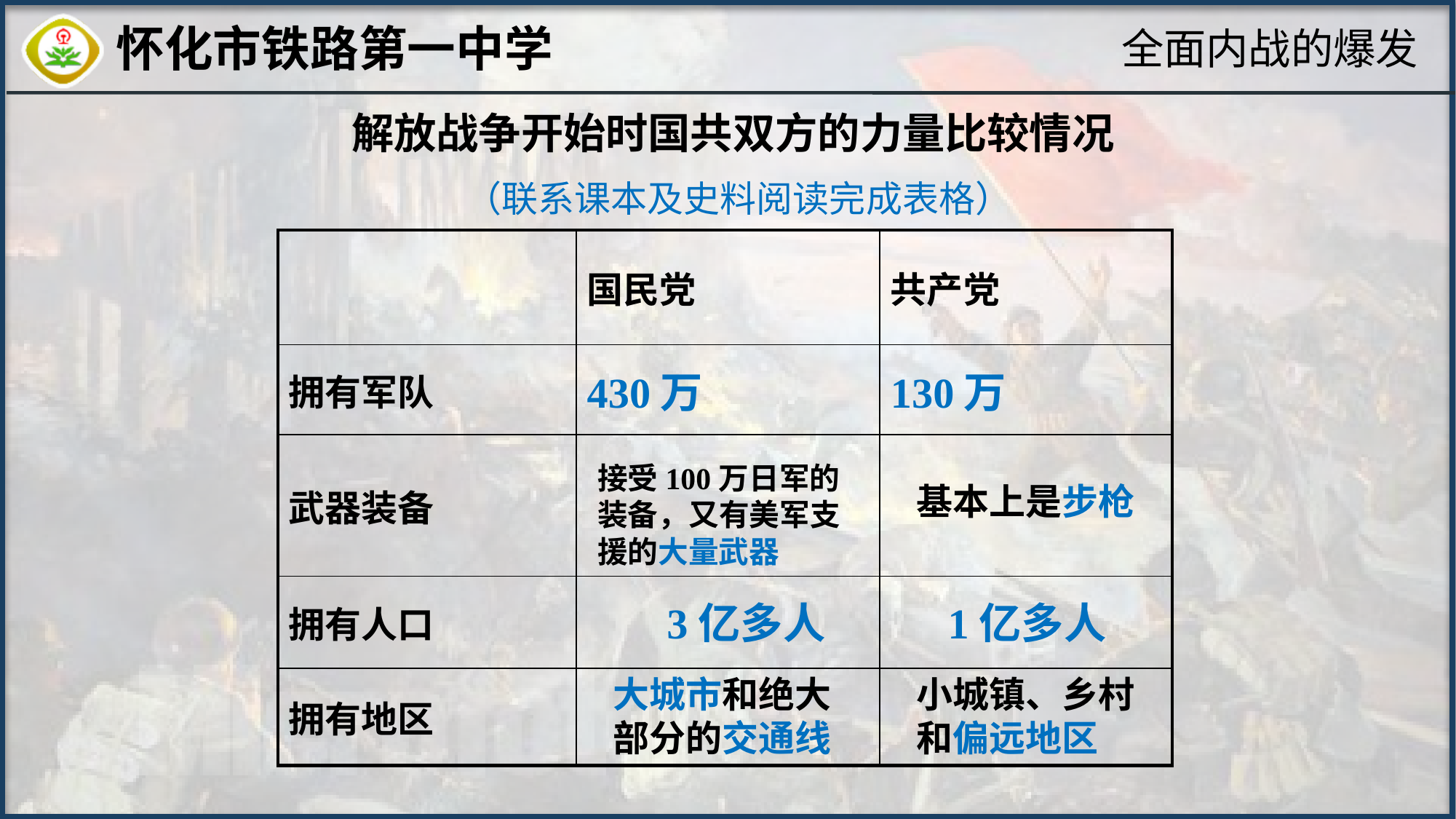

全面内战的爆发
解放战争开始时国共双方的力量比较情况
（联系课本及史料阅读完成表格）
|  | 国民党 | 共产党 |
| --- | --- | --- |
| 拥有军队 | 430万 | 130万 |
| 武器装备 |  |  |
| 拥有人口 |  |  |
| 拥有地区 |  |  |
接受100万日军的装备，又有美军支援的大量武器
基本上是步枪
   3亿多人
1亿多人
大城市和绝大部分的交通线

小城镇、乡村和偏远地区